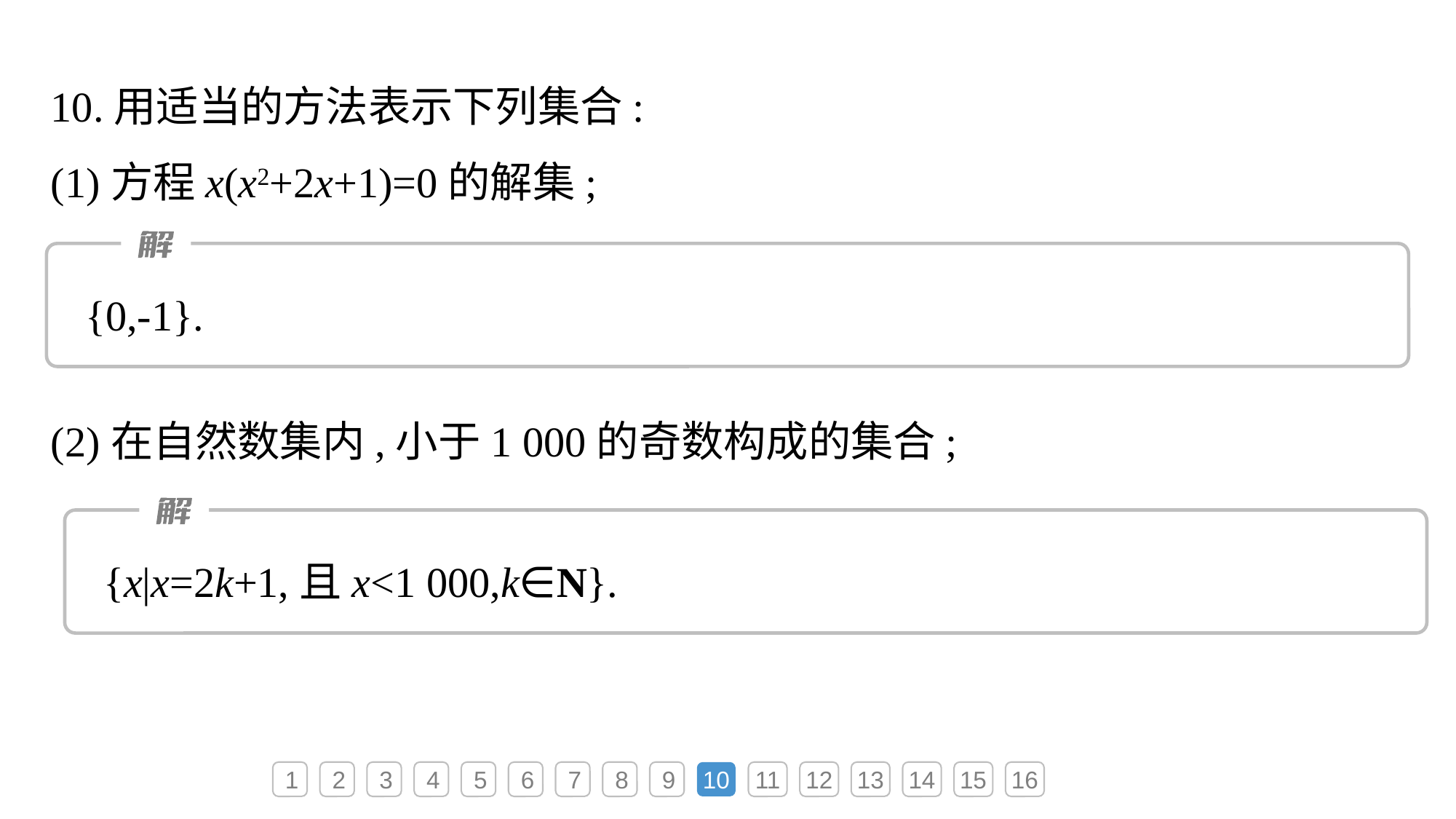

10.用适当的方法表示下列集合:
(1)方程x(x2+2x+1)=0的解集;

{0,-1}.
(2)在自然数集内,小于1 000的奇数构成的集合;

{x|x=2k+1,且x<1 000,k∈N}.
1
2
3
4
5
6
7
8
9
10
11
12
13
14
15
16